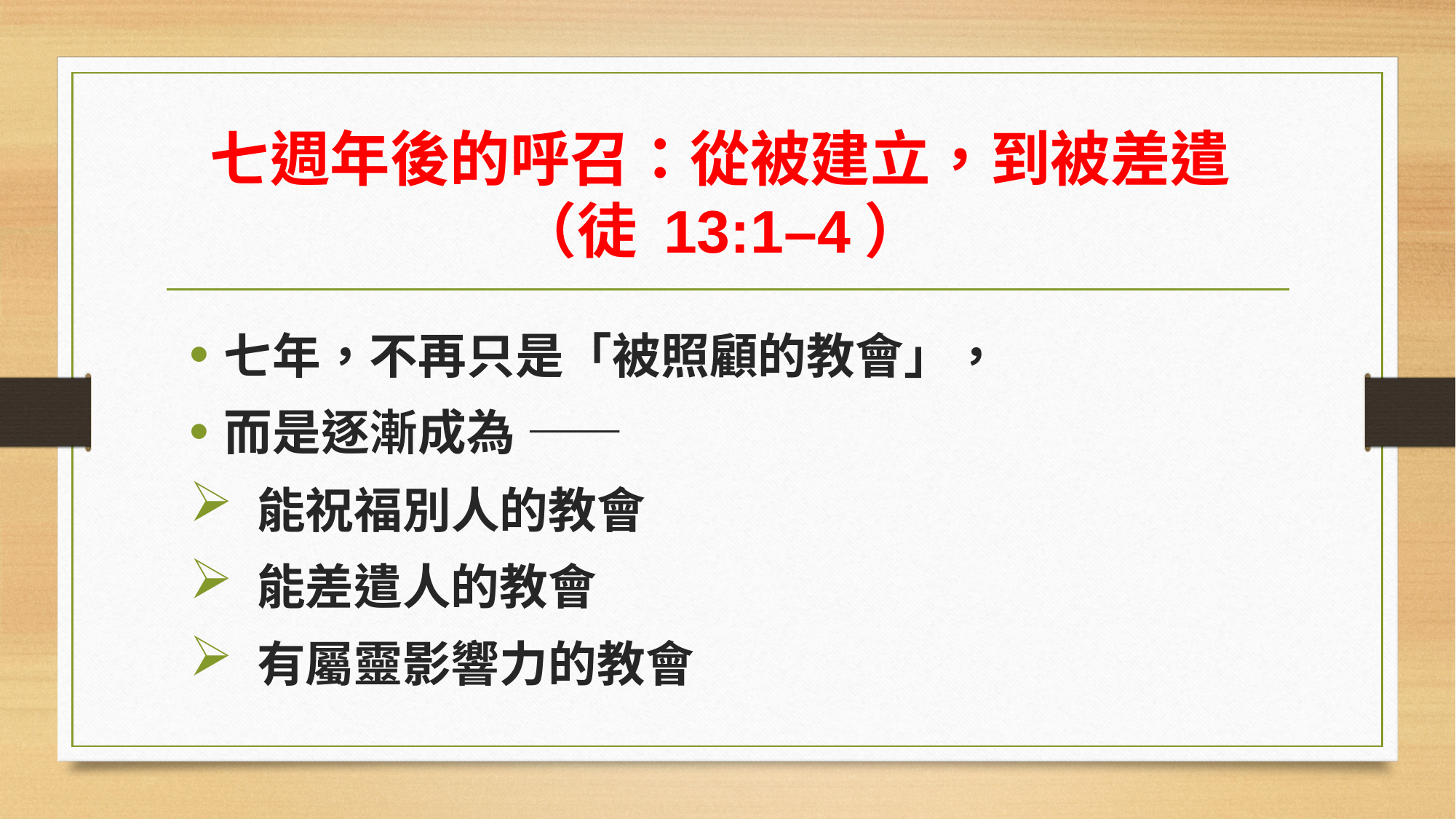

# 七週年後的呼召：從被建立，到被差遣 （徒 13:1–4）
七年，不再只是「被照顧的教會」，
而是逐漸成為 ——
 能祝福別人的教會
 能差遣人的教會
 有屬靈影響力的教會